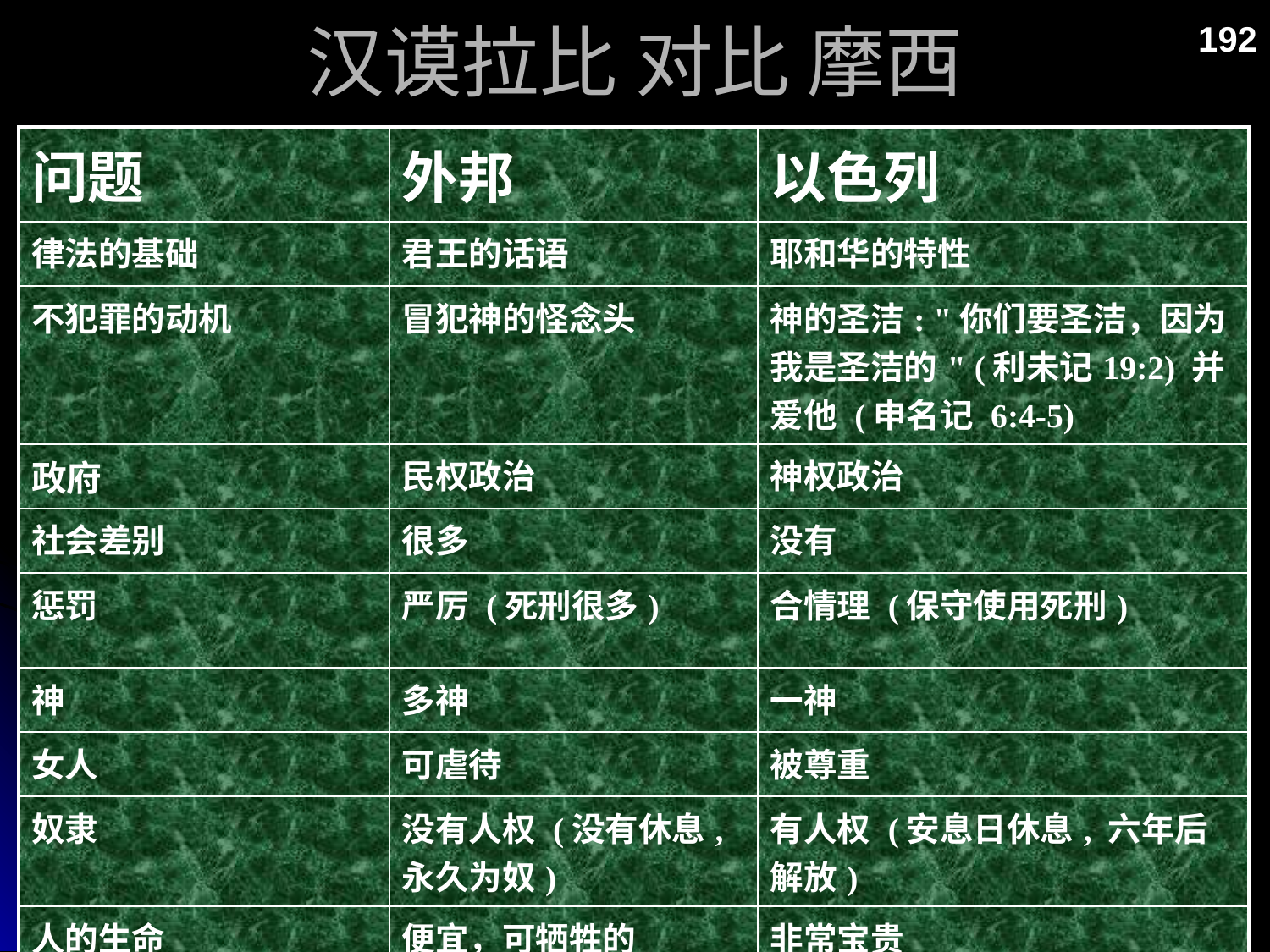

# 汉谟拉比 对比 摩西
192
| 问题 | 外邦 | 以色列 |
| --- | --- | --- |
| 律法的基础 | 君王的话语 | 耶和华的特性 |
| 不犯罪的动机 | 冒犯神的怪念头 | 神的圣洁: "你们要圣洁，因为我是圣洁的" (利未记19:2) 并爱他 (申名记 6:4-5) |
| 政府 | 民权政治 | 神权政治 |
| 社会差别 | 很多 | 没有 |
| 惩罚 | 严厉 (死刑很多) | 合情理 (保守使用死刑) |
| 神 | 多神 | 一神 |
| 女人 | 可虐待 | 被尊重 |
| 奴隶 | 没有人权 (没有休息, 永久为奴) | 有人权 (安息日休息, 六年后解放) |
| 人的生命 | 便宜，可牺牲的 | 非常宝贵 |